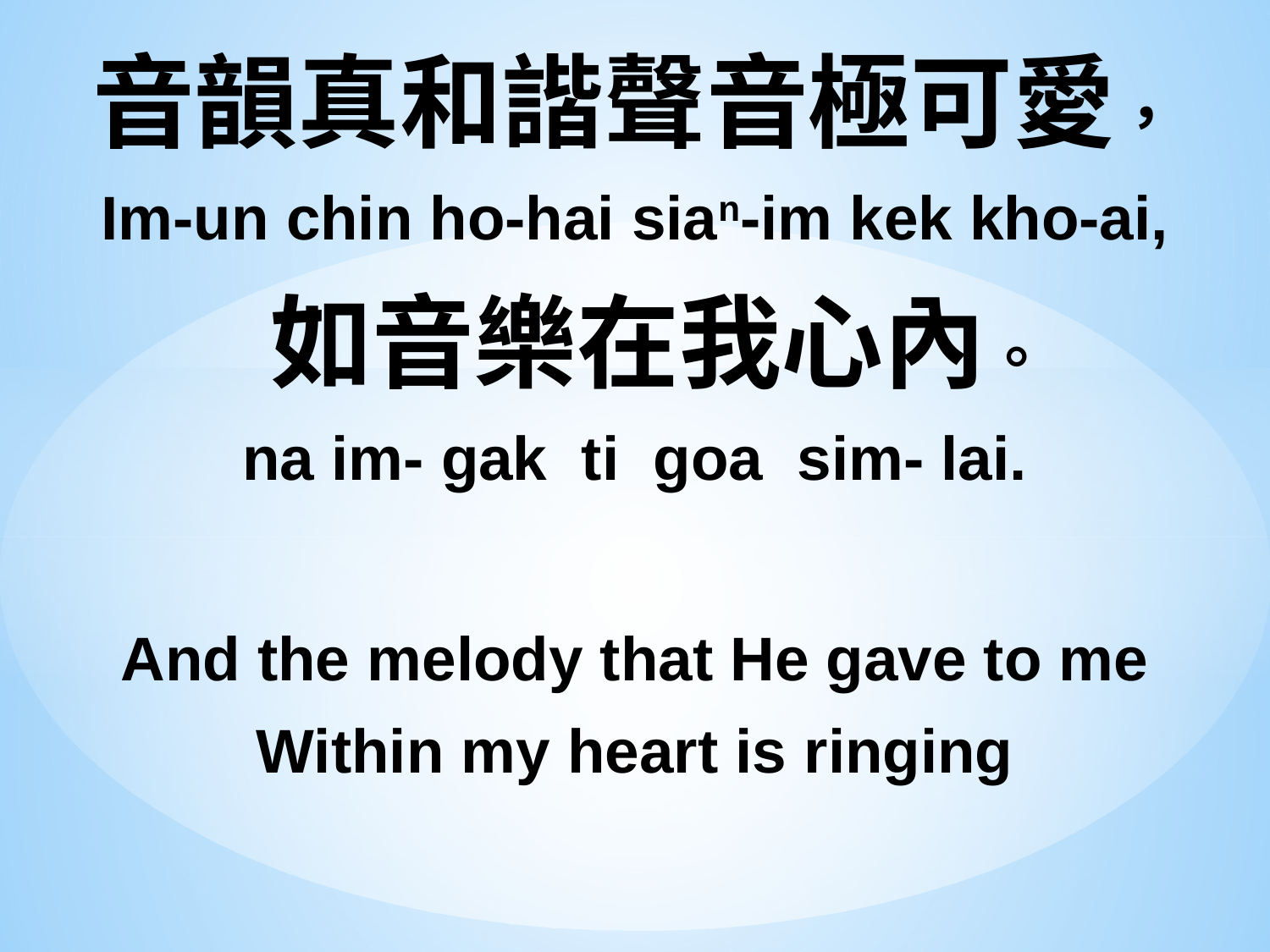

音韻真和諧聲音極可愛，
Im-un chin ho-hai sian-im kek kho-ai,
 如音樂在我心內。
na im- gak  ti  goa  sim- lai.

And the melody that He gave to me
Within my heart is ringing